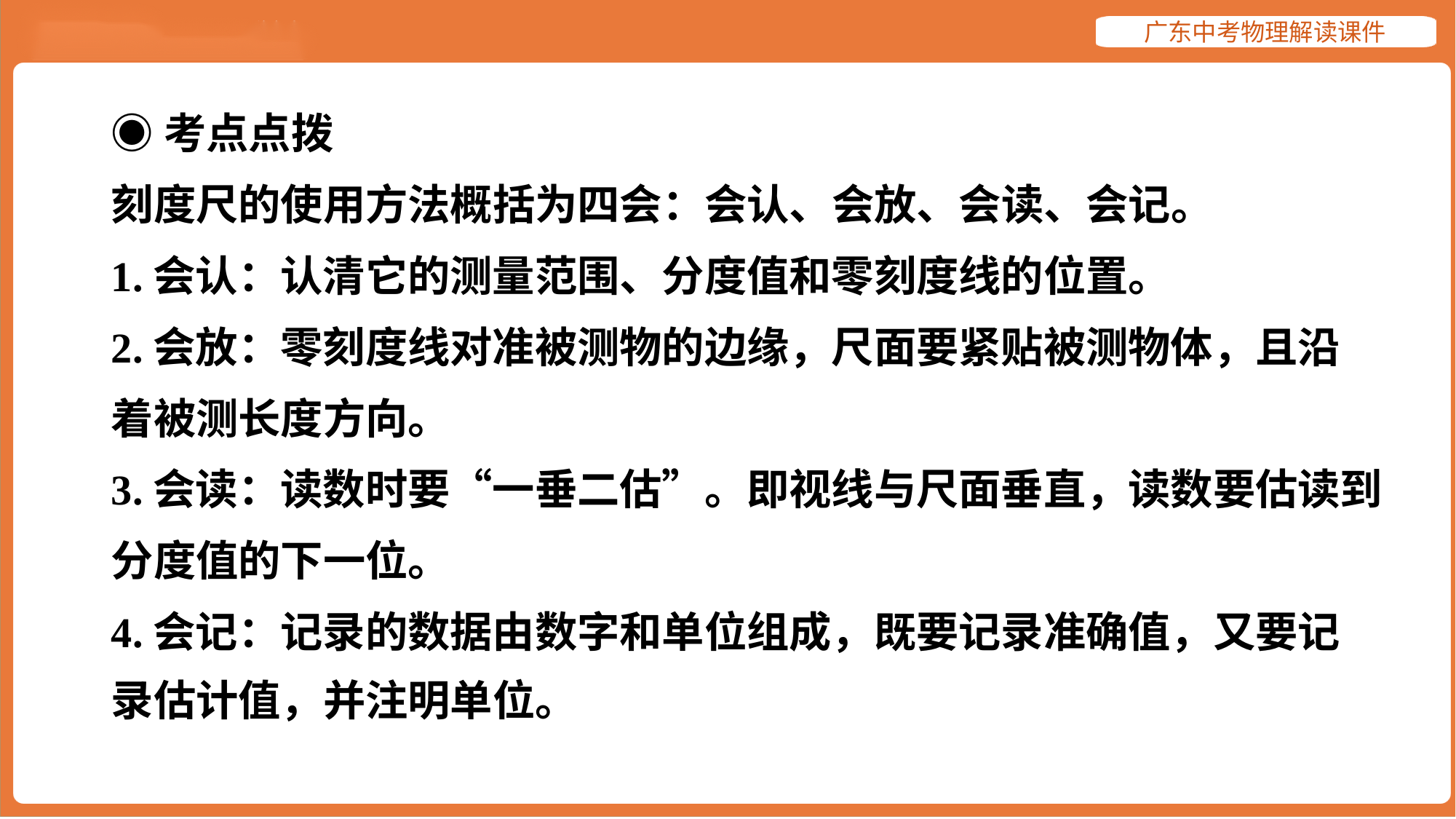

◉考点点拨
刻度尺的使用方法概括为四会：会认、会放、会读、会记。
1.会认：认清它的测量范围、分度值和零刻度线的位置。
2.会放：零刻度线对准被测物的边缘，尺面要紧贴被测物体，且沿
着被测长度方向。
3.会读：读数时要“一垂二估”。即视线与尺面垂直，读数要估读到
分度值的下一位。
4.会记：记录的数据由数字和单位组成，既要记录准确值，又要记
录估计值，并注明单位。